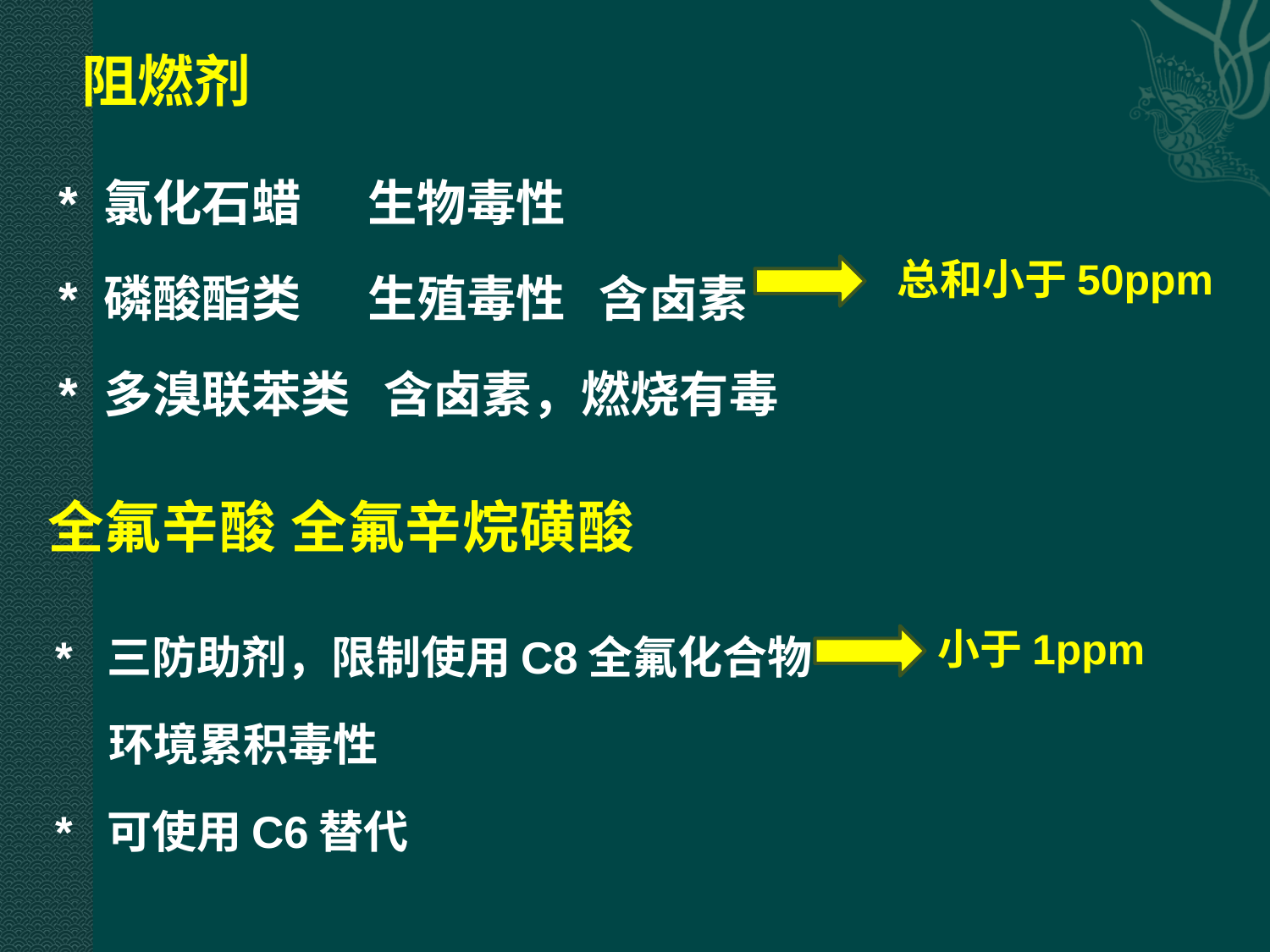

阻燃剂
   * 氯化石蜡      生物毒性
   * 磷酸酯类      生殖毒性   含卤素
   * 多溴联苯类   含卤素，燃烧有毒
总和小于50ppm

# 全氟辛酸 全氟辛烷磺酸
   *  三防助剂，限制使用C8全氟化合物
        环境累积毒性
   *  可使用C6替代
小于1ppm